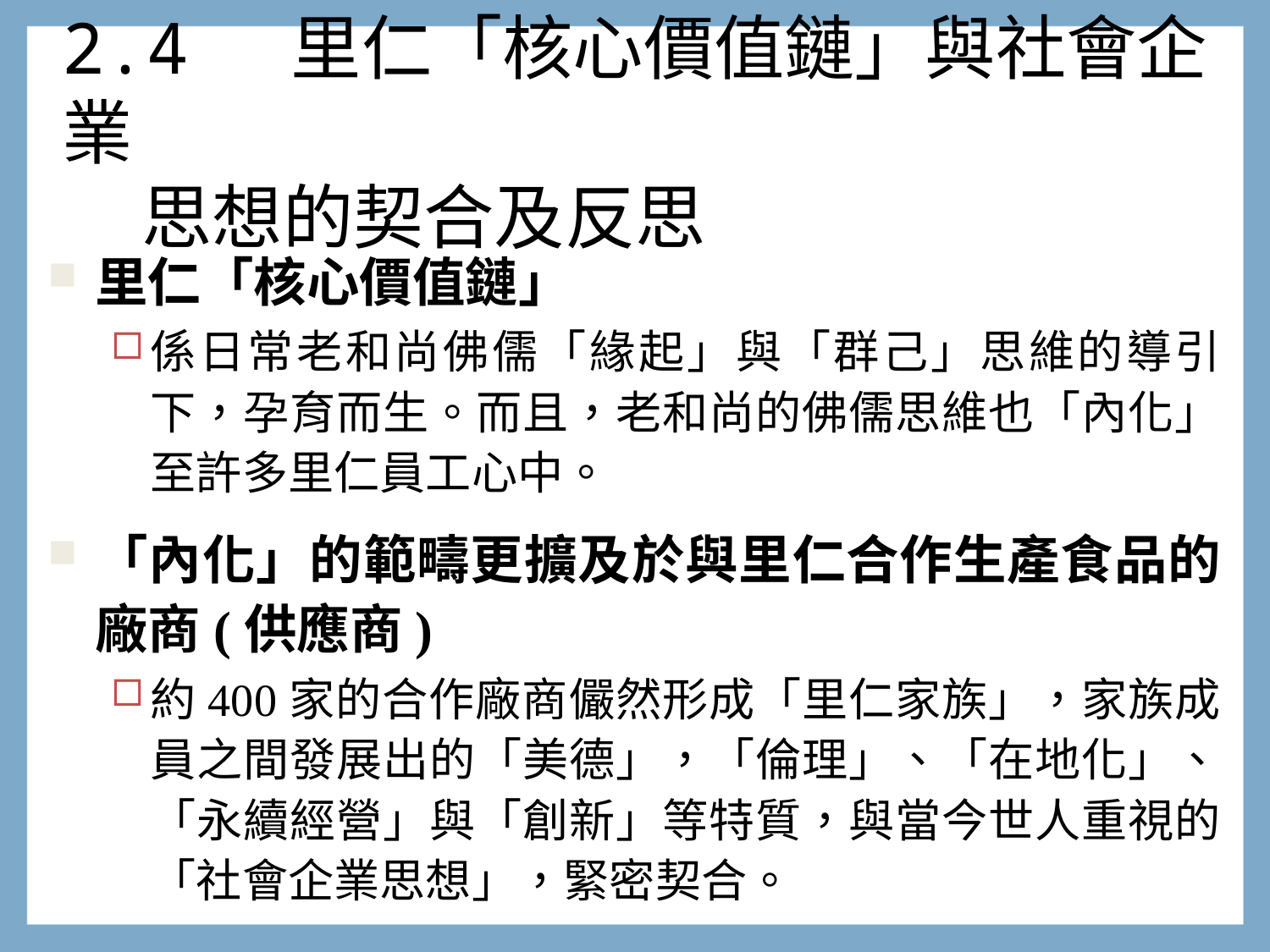

# 2.4  里仁「核心價值鏈」與社會企業 思想的契合及反思
里仁「核心價值鏈」
係日常老和尚佛儒「緣起」與「群己」思維的導引下，孕育而生。而且，老和尚的佛儒思維也「內化」至許多里仁員工心中。
「內化」的範疇更擴及於與里仁合作生產食品的廠商(供應商)
約400家的合作廠商儼然形成「里仁家族」，家族成員之間發展出的「美德」，「倫理」、「在地化」、「永續經營」與「創新」等特質，與當今世人重視的「社會企業思想」，緊密契合。